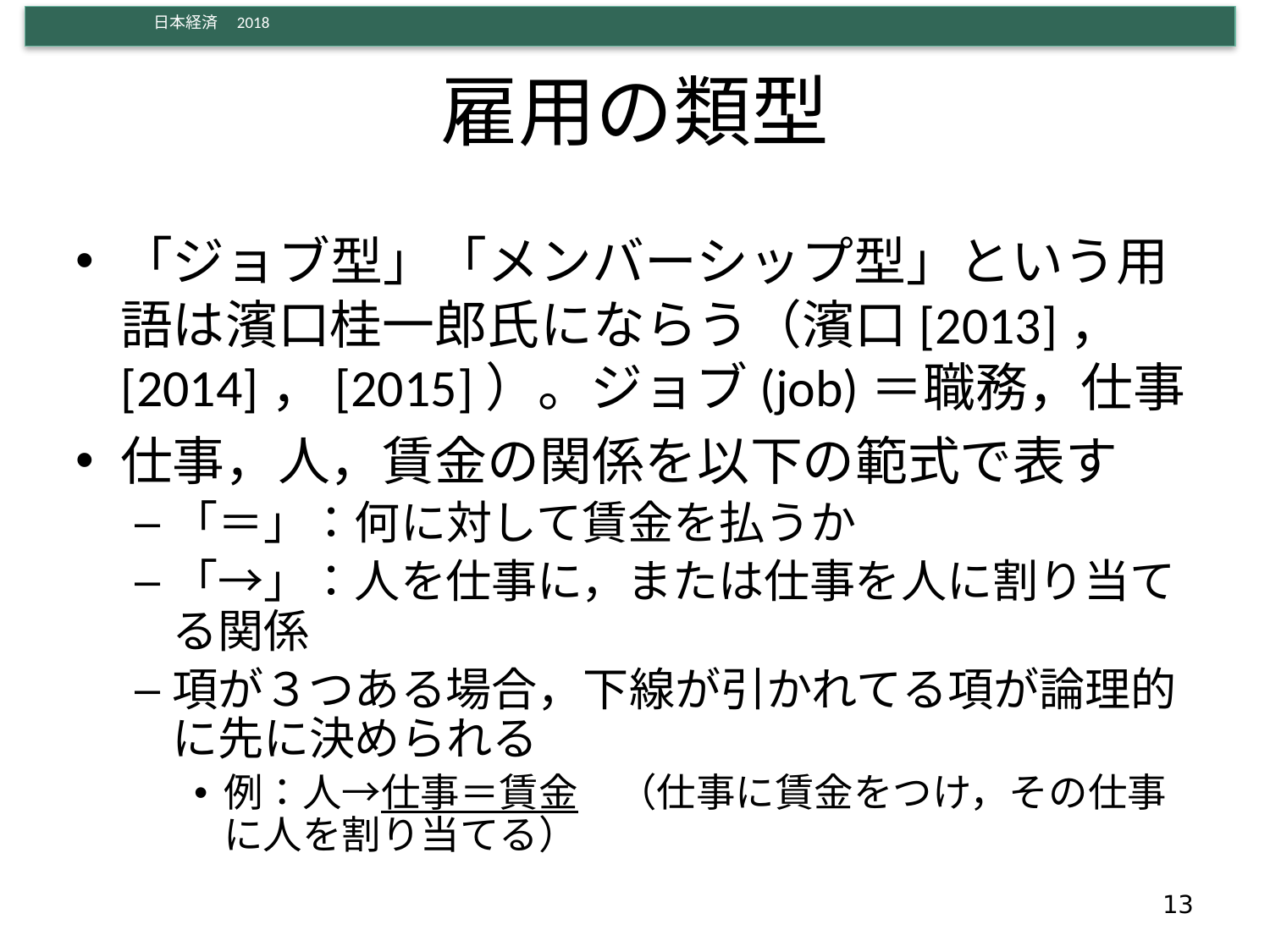

# 雇用の類型
「ジョブ型」「メンバーシップ型」という用語は濱口桂一郎氏にならう（濱口[2013]，[2014]，[2015]）。ジョブ(job)＝職務，仕事
仕事，人，賃金の関係を以下の範式で表す
「＝」：何に対して賃金を払うか
「→」：人を仕事に，または仕事を人に割り当てる関係
項が３つある場合，下線が引かれてる項が論理的に先に決められる
例：人→仕事＝賃金　（仕事に賃金をつけ，その仕事に人を割り当てる）
13